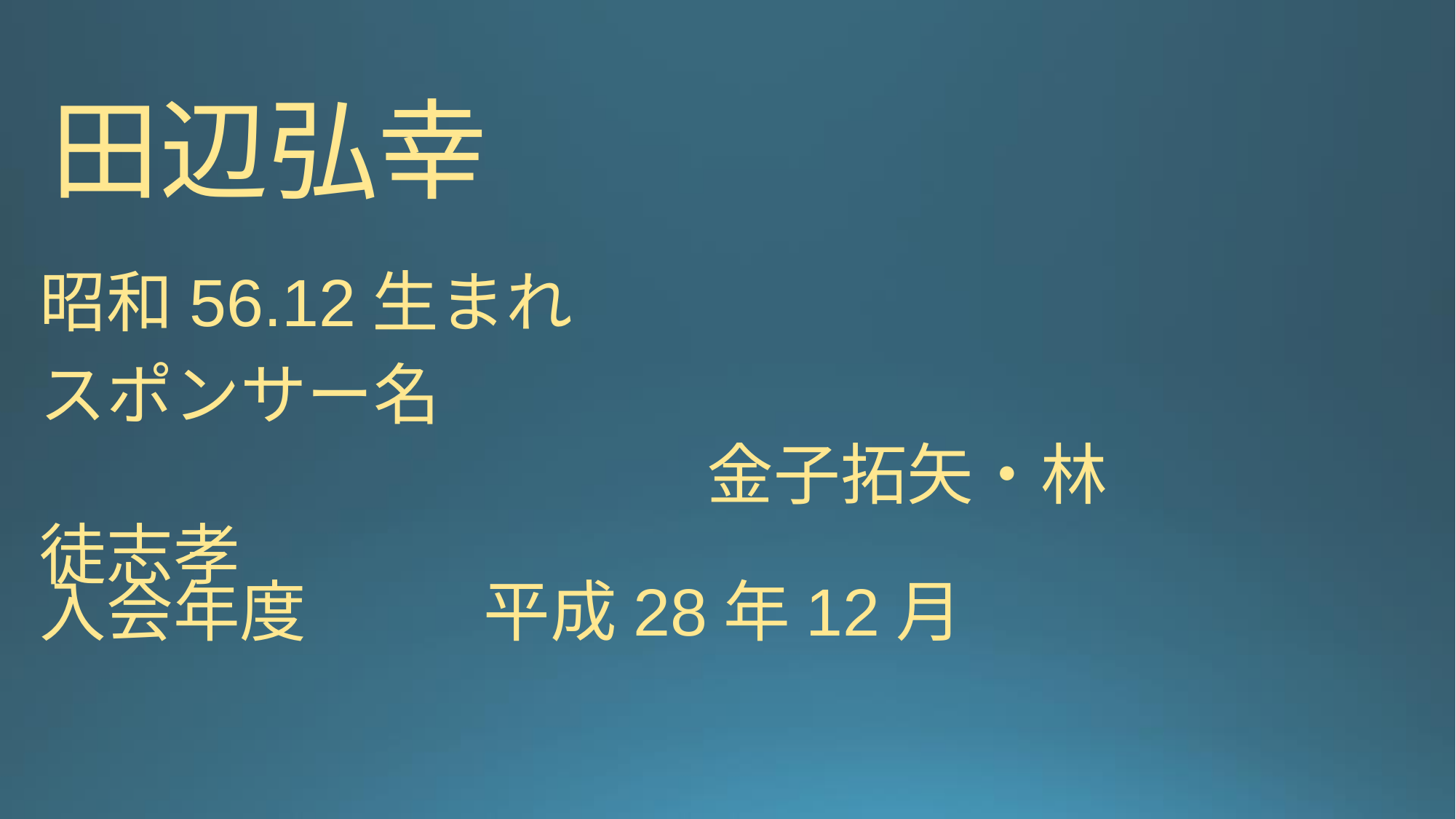

田辺弘幸
昭和56.12生まれ
スポンサー名
　　　　　　　　　　金子拓矢・林徒志孝
平成28年12月
入会年度